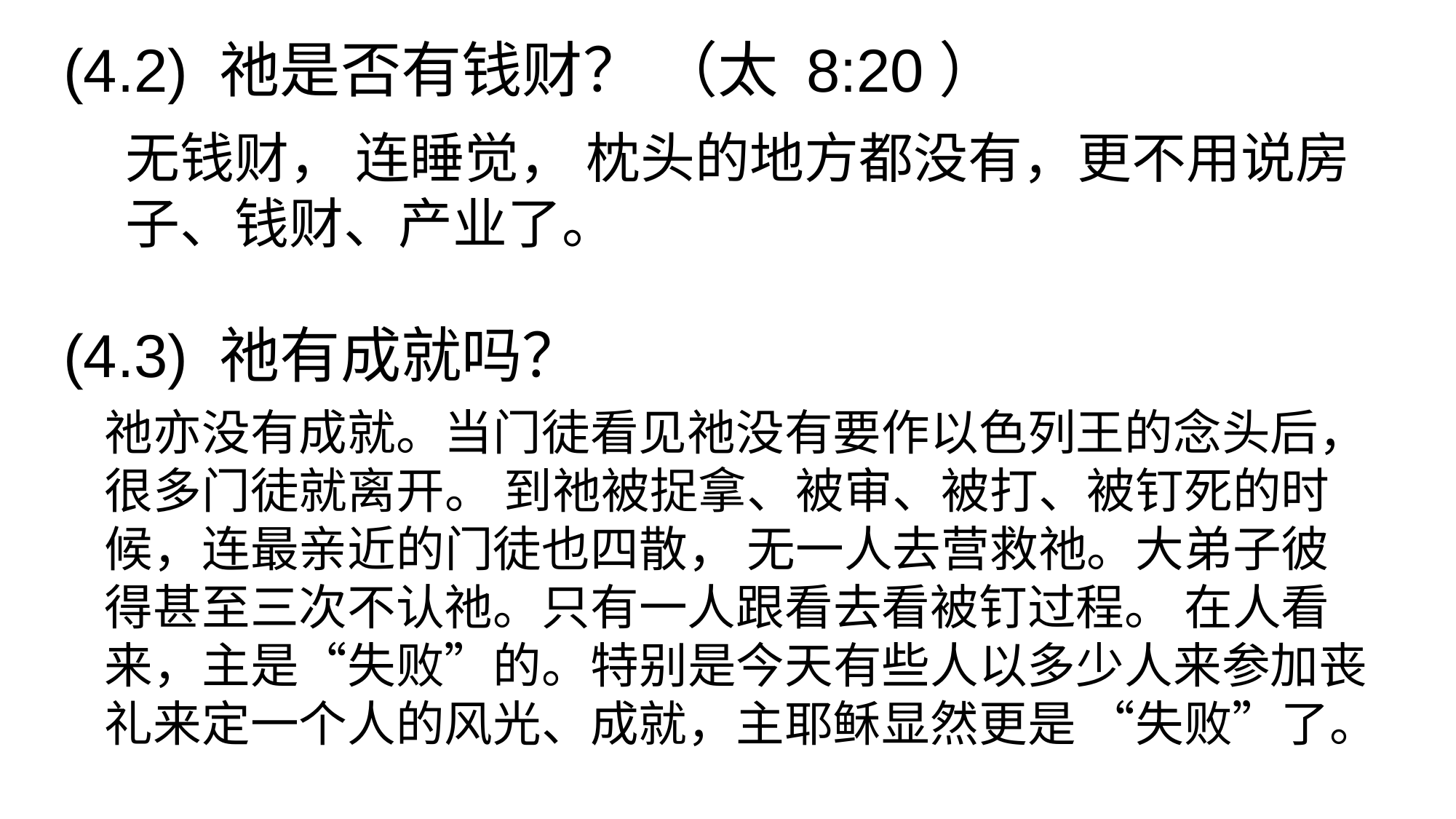

(4.2) 祂是否有钱财？ （太 8:20）
无钱财， 连睡觉， 枕头的地方都没有，更不用说房子、钱财、产业了。
(4.3) 祂有成就吗？
祂亦没有成就。当门徒看见祂没有要作以色列王的念头后，很多门徒就离开。 到祂被捉拿、被审、被打、被钉死的时候，连最亲近的门徒也四散， 无一人去营救祂。大弟子彼得甚至三次不认祂。只有一人跟看去看被钉过程。 在人看来，主是“失败”的。特别是今天有些人以多少人来参加丧礼来定一个人的风光、成就，主耶稣显然更是 “失败”了。
此照片，作者: 未知作者，许可证: CC BY